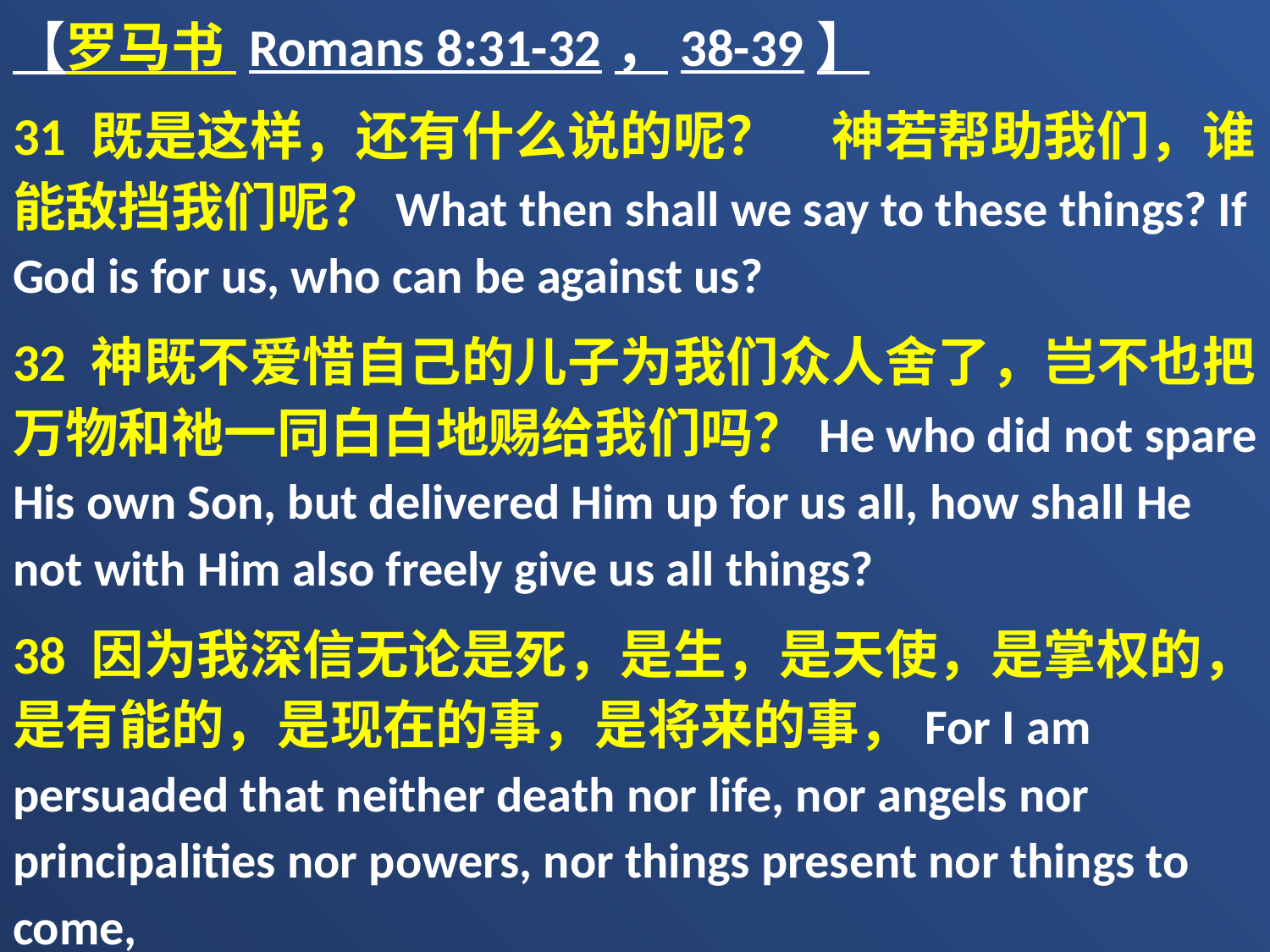

【罗马书 Romans 8:31-32，38-39】
31 既是这样，还有什么说的呢？　神若帮助我们，谁能敌挡我们呢？What then shall we say to these things? If God is for us, who can be against us?
32 神既不爱惜自己的儿子为我们众人舍了，岂不也把万物和祂一同白白地赐给我们吗？He who did not spare His own Son, but delivered Him up for us all, how shall He not with Him also freely give us all things?
38 因为我深信无论是死，是生，是天使，是掌权的，是有能的，是现在的事，是将来的事，For I am persuaded that neither death nor life, nor angels nor principalities nor powers, nor things present nor things to come,